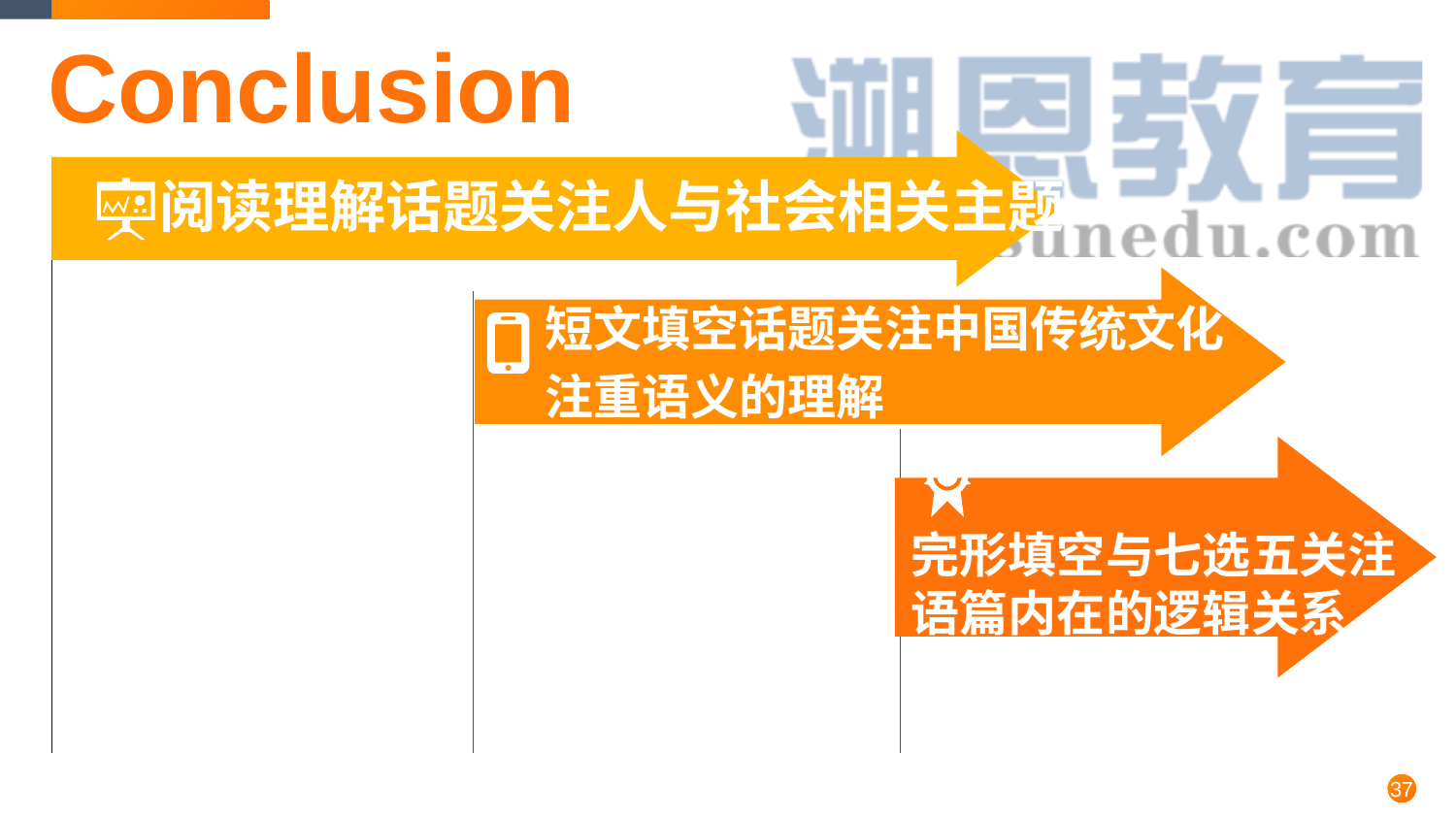

Conclusion

阅读理解话题关注人与社会相关主题

短文填空话题关注中国传统文化
注重语义的理解

完形填空与七选五关注语篇内在的逻辑关系